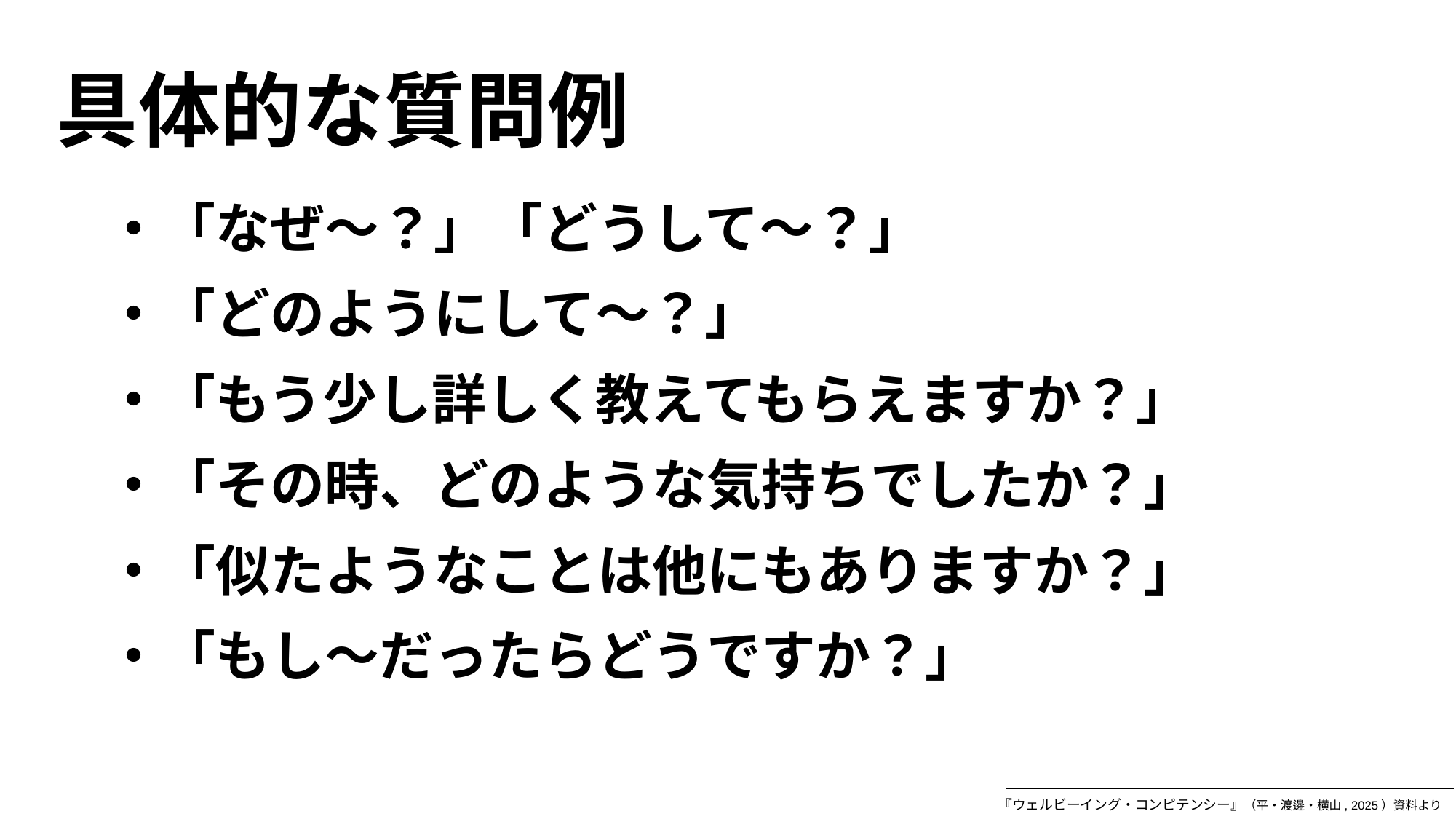

具体的な質問例
・「なぜ～？」「どうして～？」

・「どのようにして～？」

・「もう少し詳しく教えてもらえますか？」

・「その時、どのような気持ちでしたか？」

・「似たようなことは他にもありますか？」

・「もし～だったらどうですか？」